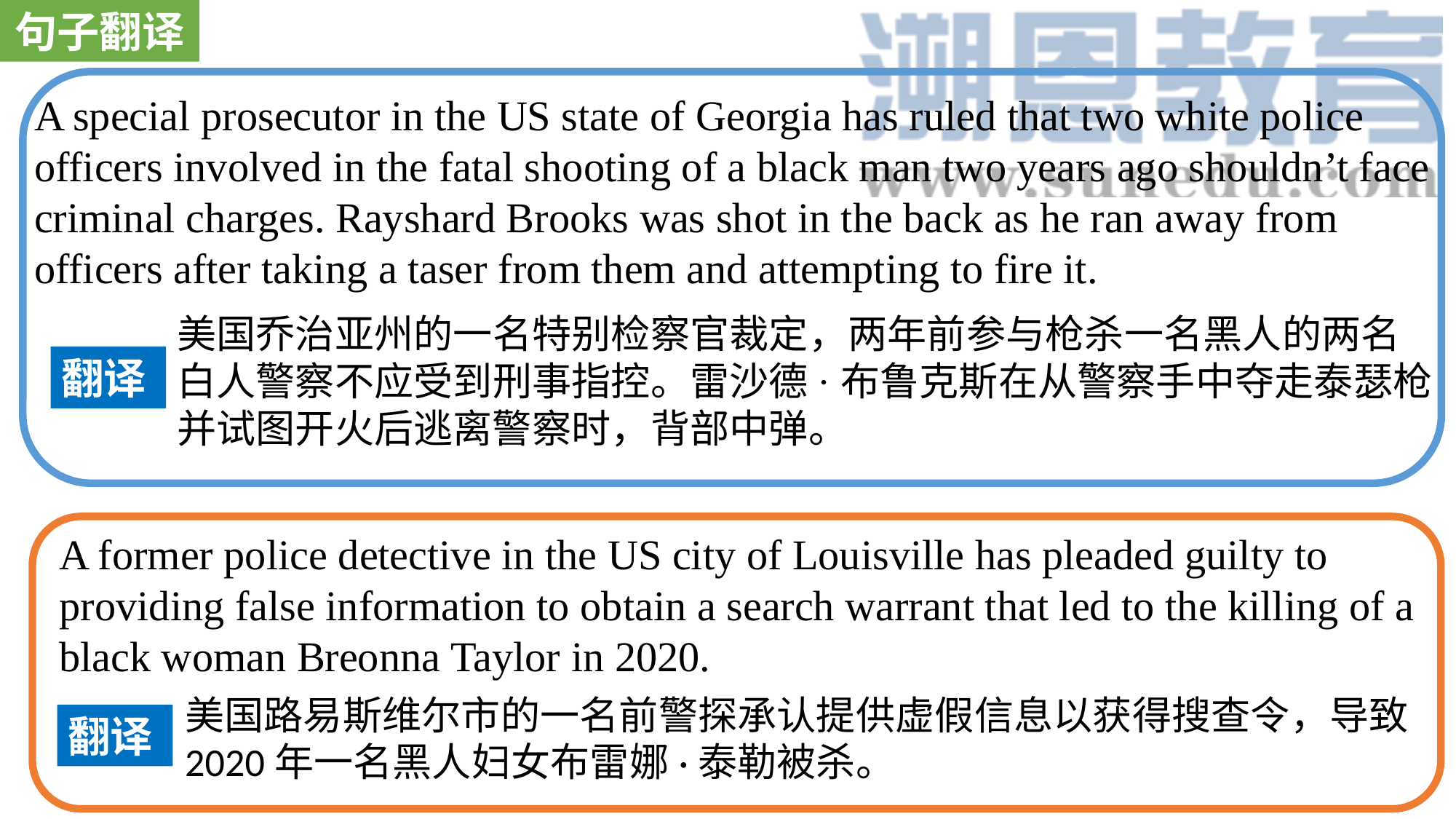

句子翻译

A special prosecutor in the US state of Georgia has ruled that two white police officers involved in the fatal shooting of a black man two years ago shouldn’t face criminal charges. Rayshard Brooks was shot in the back as he ran away from officers after taking a taser from them and attempting to fire it.
美国乔治亚州的一名特别检察官裁定，两年前参与枪杀一名黑人的两名白人警察不应受到刑事指控。雷沙德·布鲁克斯在从警察手中夺走泰瑟枪并试图开火后逃离警察时，背部中弹。
翻译

A former police detective in the US city of Louisville has pleaded guilty to providing false information to obtain a search warrant that led to the killing of a black woman Breonna Taylor in 2020.
美国路易斯维尔市的一名前警探承认提供虚假信息以获得搜查令，导致2020年一名黑人妇女布雷娜·泰勒被杀。
翻译